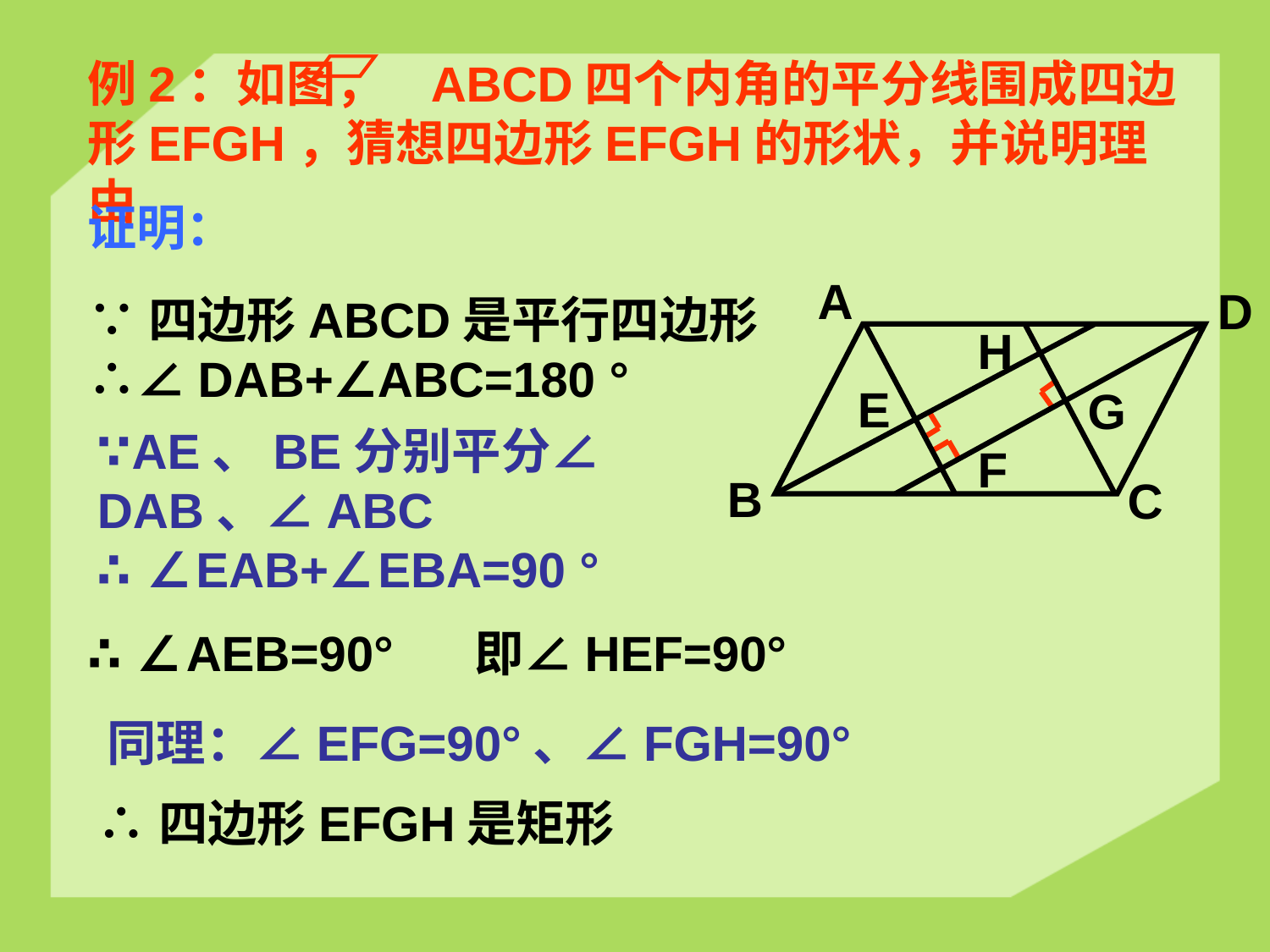

例2：如图，   ABCD四个内角的平分线围成四边形EFGH，猜想四边形EFGH的形状，并说明理由

证明：
A
D
H
E
G
F
B
C

∵四边形ABCD是平行四边形 ∴∠DAB+∠ABC=180 °

∵AE、BE分别平分∠DAB、∠ABC              ∴∠EAB+∠EBA=90 °

∴∠AEB=90°     即∠HEF=90°
同理：∠EFG=90°、∠FGH=90°
∴四边形EFGH是矩形